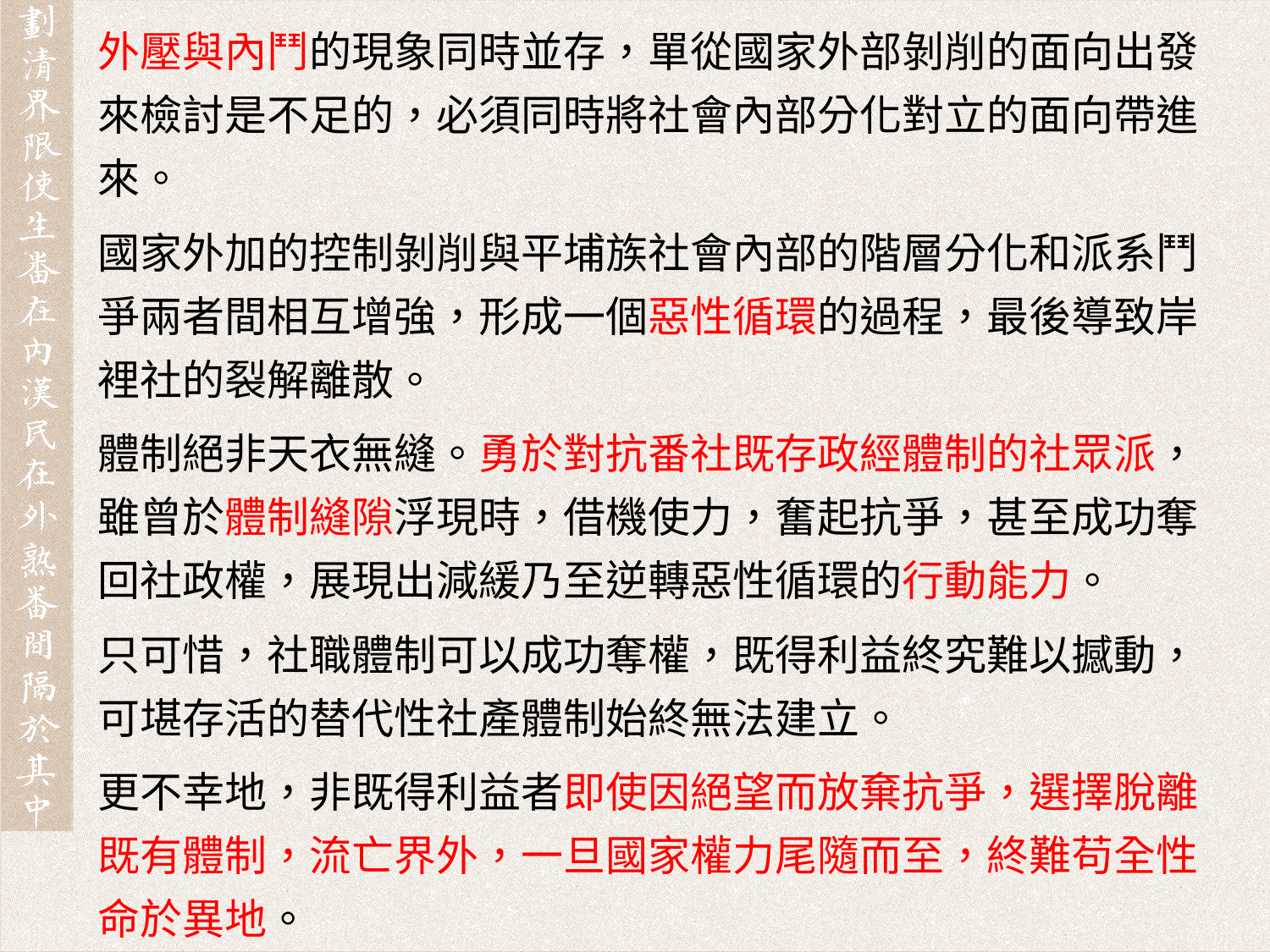

外壓與內鬥的現象同時並存，單從國家外部剝削的面向出發來檢討是不足的，必須同時將社會內部分化對立的面向帶進來。
國家外加的控制剝削與平埔族社會內部的階層分化和派系鬥爭兩者間相互增強，形成一個惡性循環的過程，最後導致岸裡社的裂解離散。
體制絕非天衣無縫。勇於對抗番社既存政經體制的社眾派，雖曾於體制縫隙浮現時，借機使力，奮起抗爭，甚至成功奪回社政權，展現出減緩乃至逆轉惡性循環的行動能力。
只可惜，社職體制可以成功奪權，既得利益終究難以撼動，可堪存活的替代性社產體制始終無法建立。
更不幸地，非既得利益者即使因絕望而放棄抗爭，選擇脫離既有體制，流亡界外，一旦國家權力尾隨而至，終難苟全性命於異地。